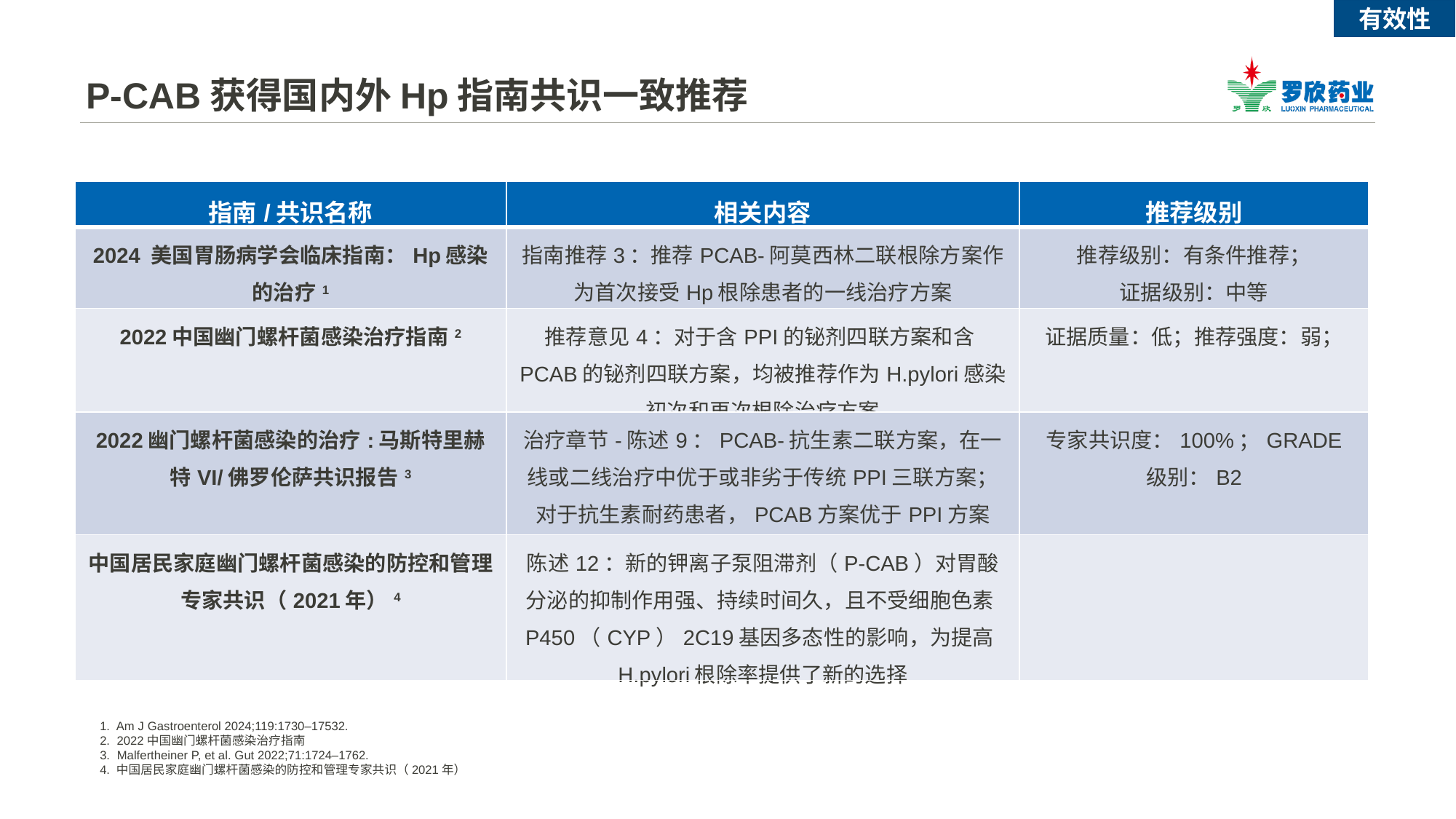

# P-CAB获得国内外Hp指南共识一致推荐
有效性
| 指南/共识名称 | 相关内容 | 推荐级别 |
| --- | --- | --- |
| 2024 美国胃肠病学会临床指南：Hp感染的治疗1 | 指南推荐3：推荐PCAB-阿莫西林二联根除方案作为首次接受Hp根除患者的一线治疗方案 | 推荐级别：有条件推荐； 证据级别：中等 |
| 2022中国幽门螺杆菌感染治疗指南2 | 推荐意见4：对于含PPI的铋剂四联方案和含PCAB的铋剂四联方案，均被推荐作为H.pylori感染初次和再次根除治疗方案 | 证据质量：低；推荐强度：弱； |
| 2022幽门螺杆菌感染的治疗:马斯特里赫特VI/佛罗伦萨共识报告3 | 治疗章节-陈述9：PCAB-抗生素二联方案，在一线或二线治疗中优于或非劣于传统PPI三联方案；对于抗生素耐药患者，PCAB方案优于PPI方案 | 专家共识度：100%；GRADE 级别：B2 |
| 中国居民家庭幽门螺杆菌感染的防控和管理专家共识（2021年）4 | 陈述12：新的钾离子泵阻滞剂（P-CAB）对胃酸分泌的抑制作用强、持续时间久，且不受细胞色素P450（CYP）2C19基因多态性的影响，为提高H.pylori根除率提供了新的选择 |  |
1.  Am J Gastroenterol 2024;119:1730–17532.
2.  2022中国幽门螺杆菌感染治疗指南
3.  Malfertheiner P, et al. Gut 2022;71:1724–1762.
4. 中国居民家庭幽门螺杆菌感染的防控和管理专家共识（2021年）